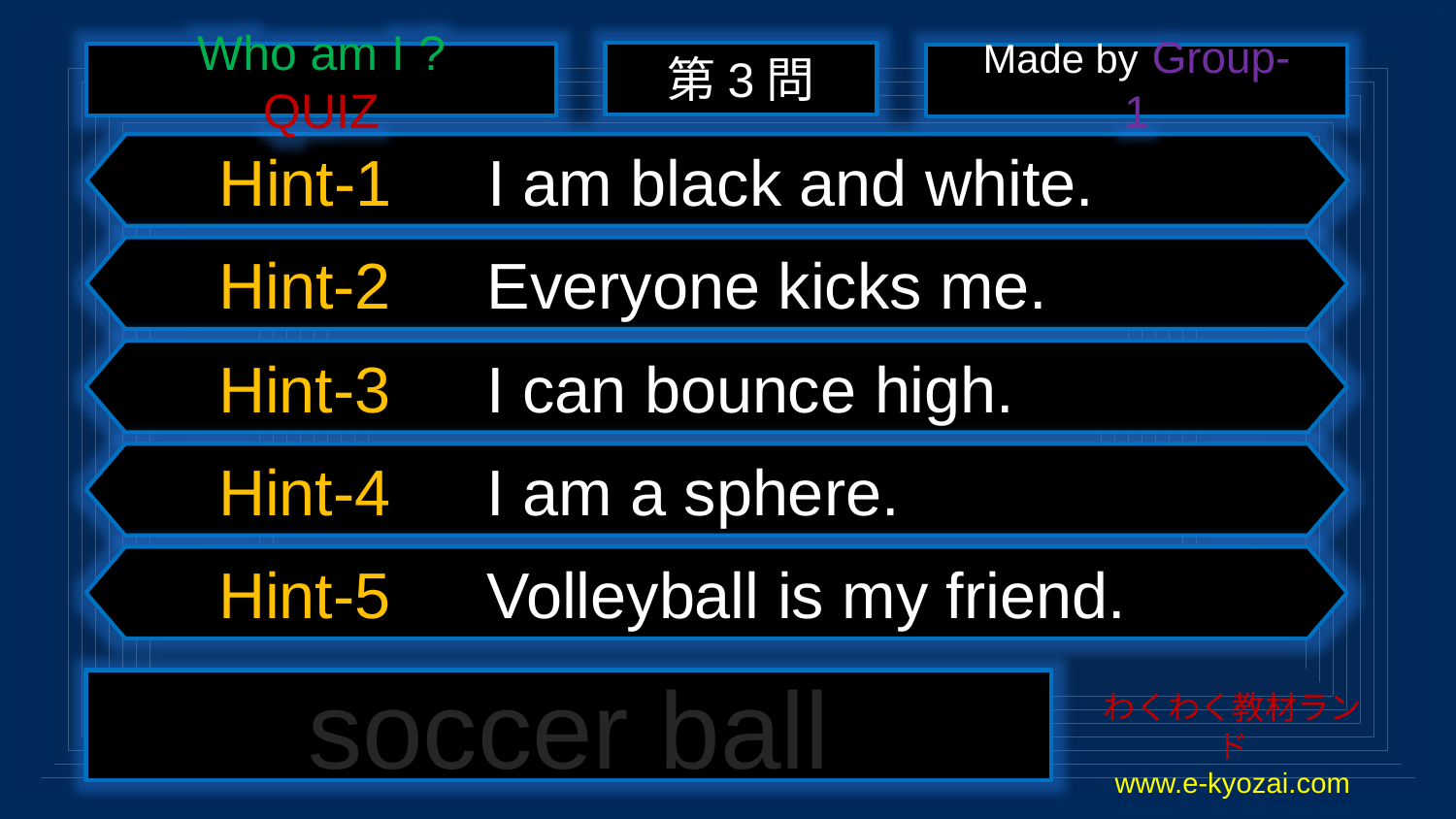

第3問
Who am I ? QUIZ
Made by Group-1
Hint-1　I am black and white.
Hint-2　Everyone kicks me.
Hint-3　I can bounce high.
Hint-4　I am a sphere.
Hint-5　Volleyball is my friend.
soccer ball
わくわく教材ランド
www.e-kyozai.com